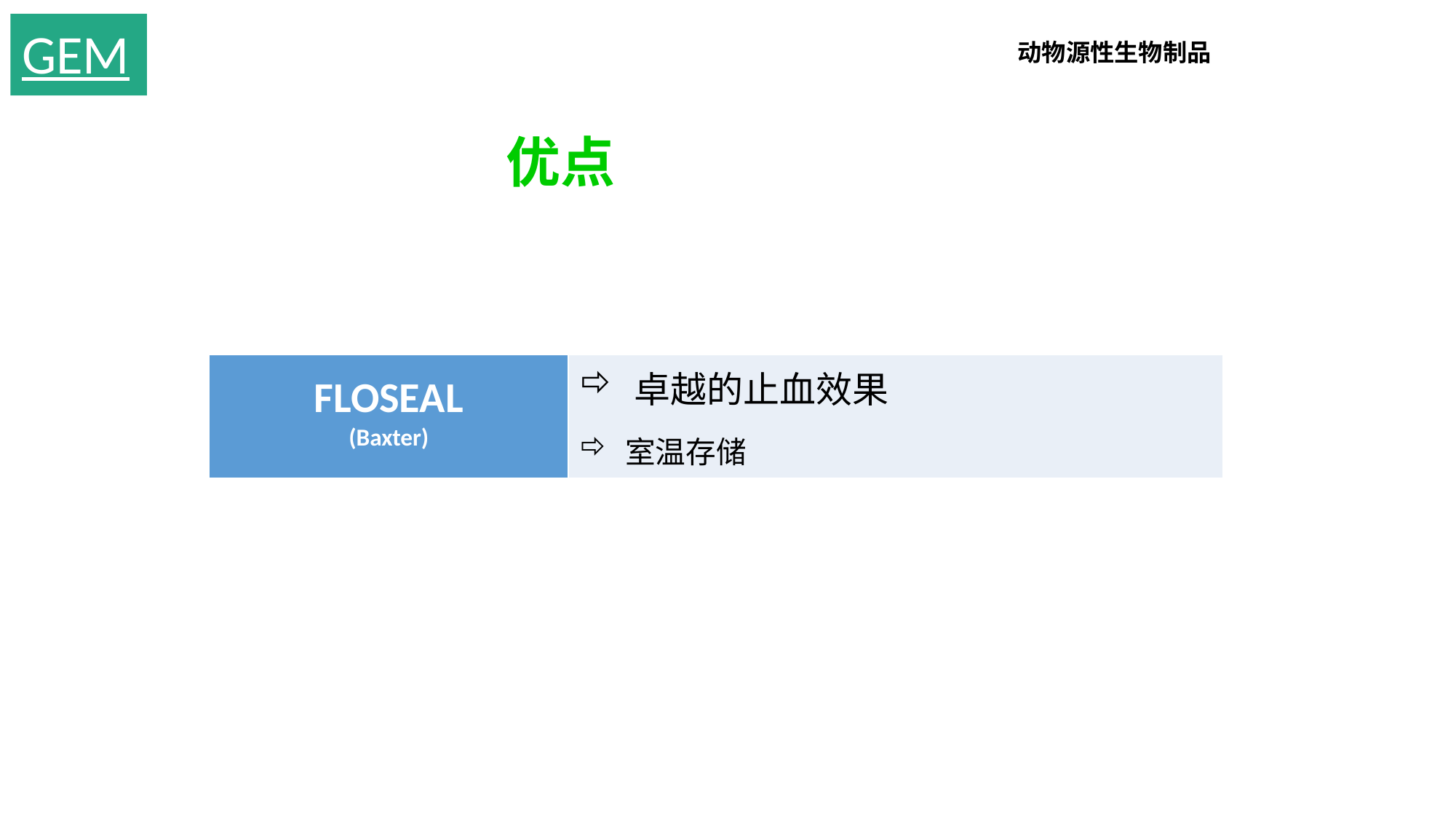

GEM
动物源性生物制品
优点
| FLOSEAL (Baxter) | 卓越的止血效果 室温存储 |
| --- | --- |